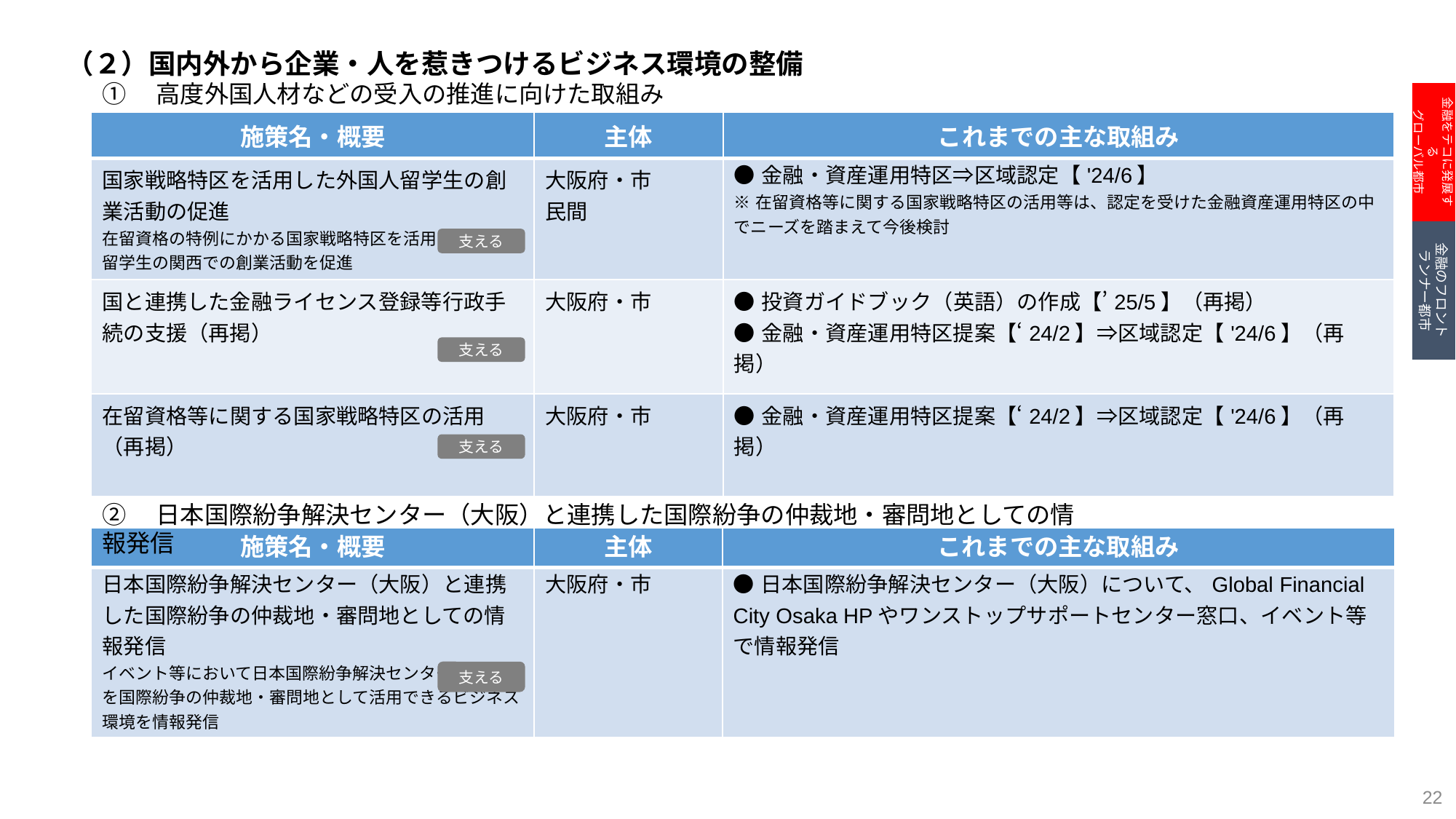

（２）国内外から企業・人を惹きつけるビジネス環境の整備
①　高度外国人材などの受入の推進に向けた取組み
金融をテコに発展する
グローバル都市
| 施策名・概要 | 主体 | これまでの主な取組み |
| --- | --- | --- |
| 国家戦略特区を活用した外国人留学生の創業活動の促進 在留資格の特例にかかる国家戦略特区を活用し、外国人留学生の関西での創業活動を促進 | 大阪府・市 民間 | ●金融・資産運用特区⇒区域認定【'24/6】 ※在留資格等に関する国家戦略特区の活用等は、認定を受けた金融資産運用特区の中でニーズを踏まえて今後検討 |
| 国と連携した金融ライセンス登録等行政手続の支援（再掲） | 大阪府・市 | ●投資ガイドブック（英語）の作成【’25/5】（再掲） ●金融・資産運用特区提案【‘24/2】⇒区域認定【'24/6】（再掲） |
| 在留資格等に関する国家戦略特区の活用（再掲） | 大阪府・市 | ●金融・資産運用特区提案【‘24/2】⇒区域認定【'24/6】（再掲） |
金融のフロント
ランナー都市
支える
支える
支える
②　日本国際紛争解決センター（大阪）と連携した国際紛争の仲裁地・審問地としての情報発信
| 施策名・概要 | 主体 | これまでの主な取組み |
| --- | --- | --- |
| 日本国際紛争解決センター（大阪）と連携した国際紛争の仲裁地・審問地としての情報発信 イベント等において日本国際紛争解決センター（大阪）を国際紛争の仲裁地・審問地として活用できるビジネス環境を情報発信 | 大阪府・市 | ●日本国際紛争解決センター（大阪）について、Global Financial City Osaka HPやワンストップサポートセンター窓口、イベント等で情報発信 |
支える
22